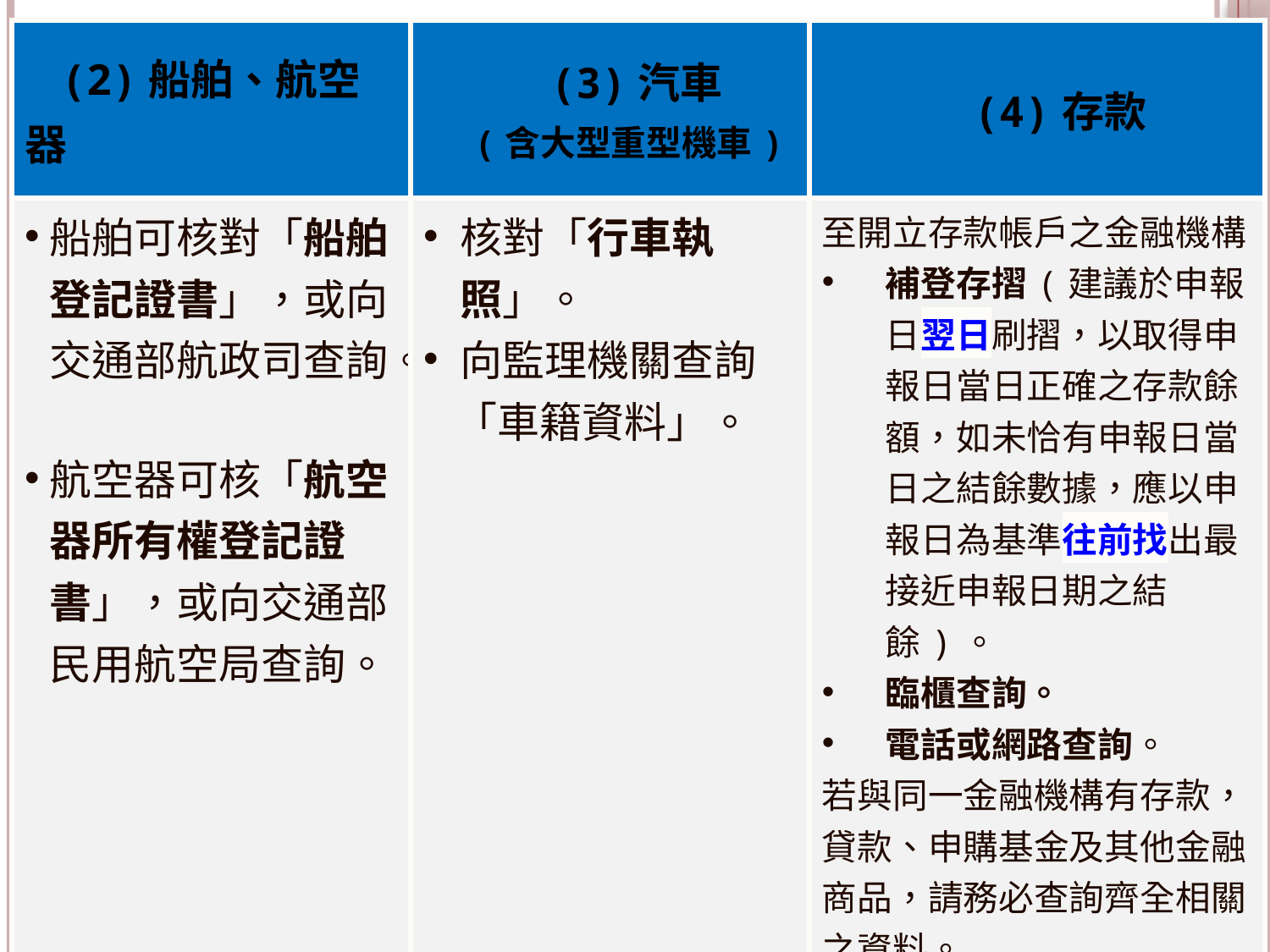

| (2)船舶、航空器 | (3)汽車 (含大型重型機車) | (4)存款 |
| --- | --- | --- |
| 船舶可核對「船舶登記證書」，或向交通部航政司查詢。 航空器可核「航空器所有權登記證書」，或向交通部民用航空局查詢。 | 核對「行車執照」。 向監理機關查詢 「車籍資料」。 | 至開立存款帳戶之金融機構 補登存摺(建議於申報日翌日刷摺，以取得申報日當日正確之存款餘額，如未恰有申報日當日之結餘數據，應以申報日為基準往前找出最接近申報日期之結餘)。 臨櫃查詢。 電話或網路查詢。 若與同一金融機構有存款，貸款、申購基金及其他金融商品，請務必查詢齊全相關之資料。 |
#